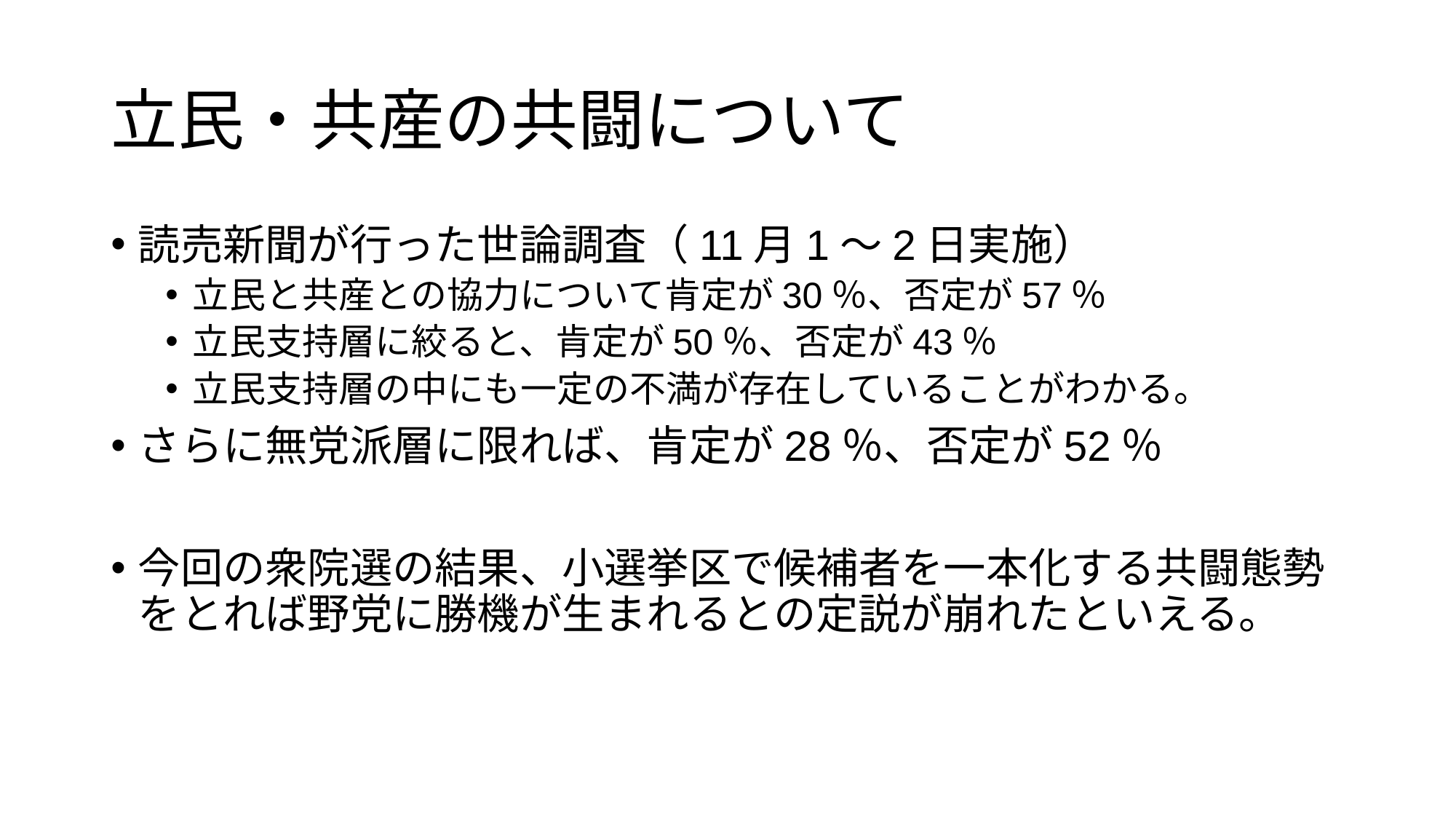

# 立民・共産の共闘について
読売新聞が行った世論調査（11月1～2日実施）
立民と共産との協力について肯定が30％、否定が57％
立民支持層に絞ると、肯定が50％、否定が43％
立民支持層の中にも一定の不満が存在していることがわかる。
さらに無党派層に限れば、肯定が28％、否定が52％

今回の衆院選の結果、小選挙区で候補者を一本化する共闘態勢をとれば野党に勝機が生まれるとの定説が崩れたといえる。